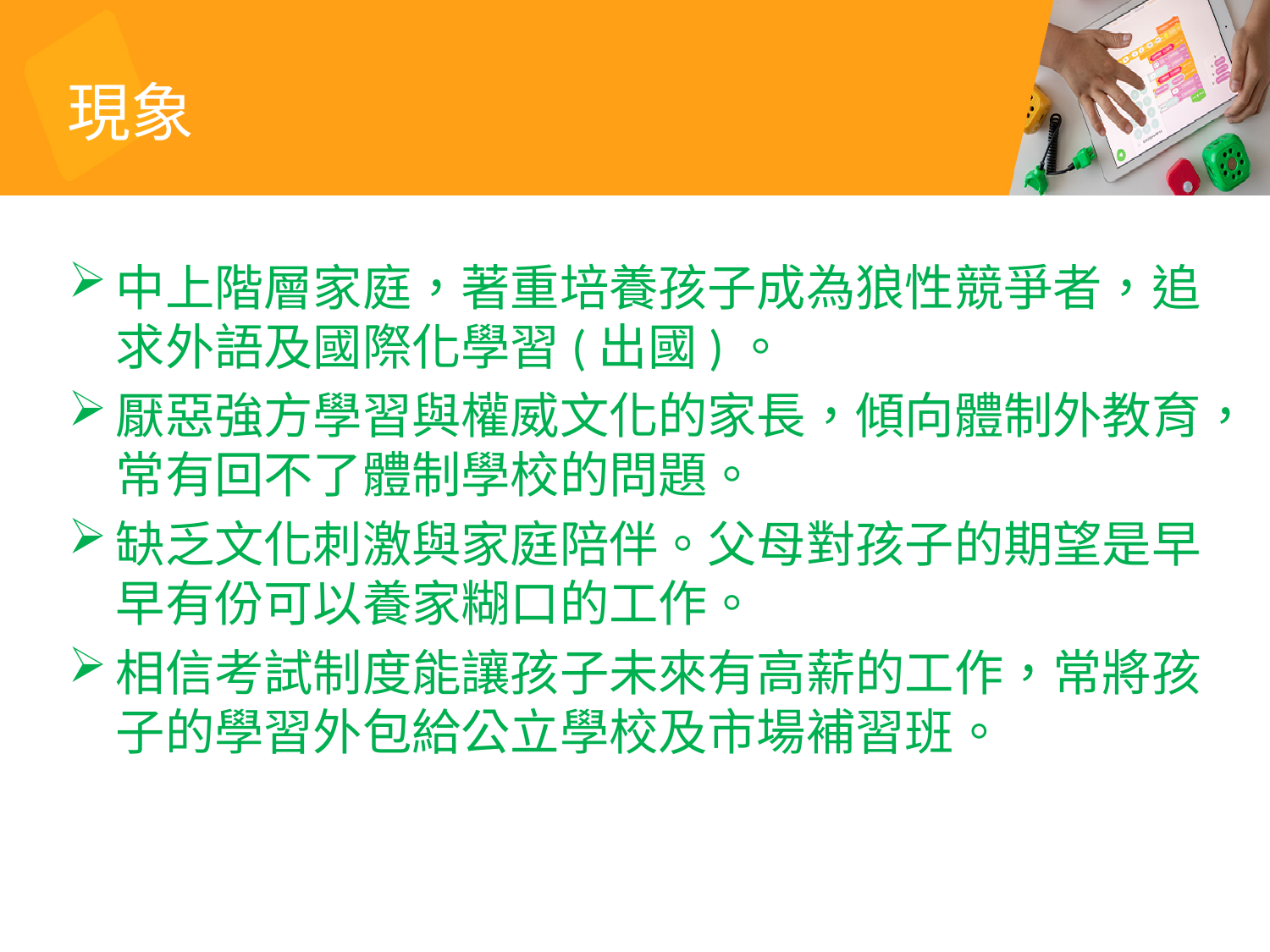

# 現象
中上階層家庭，著重培養孩子成為狼性競爭者，追求外語及國際化學習(出國)。
厭惡強方學習與權威文化的家長，傾向體制外教育，常有回不了體制學校的問題。
缺乏文化刺激與家庭陪伴。父母對孩子的期望是早早有份可以養家糊口的工作。
相信考試制度能讓孩子未來有高薪的工作，常將孩子的學習外包給公立學校及市場補習班。